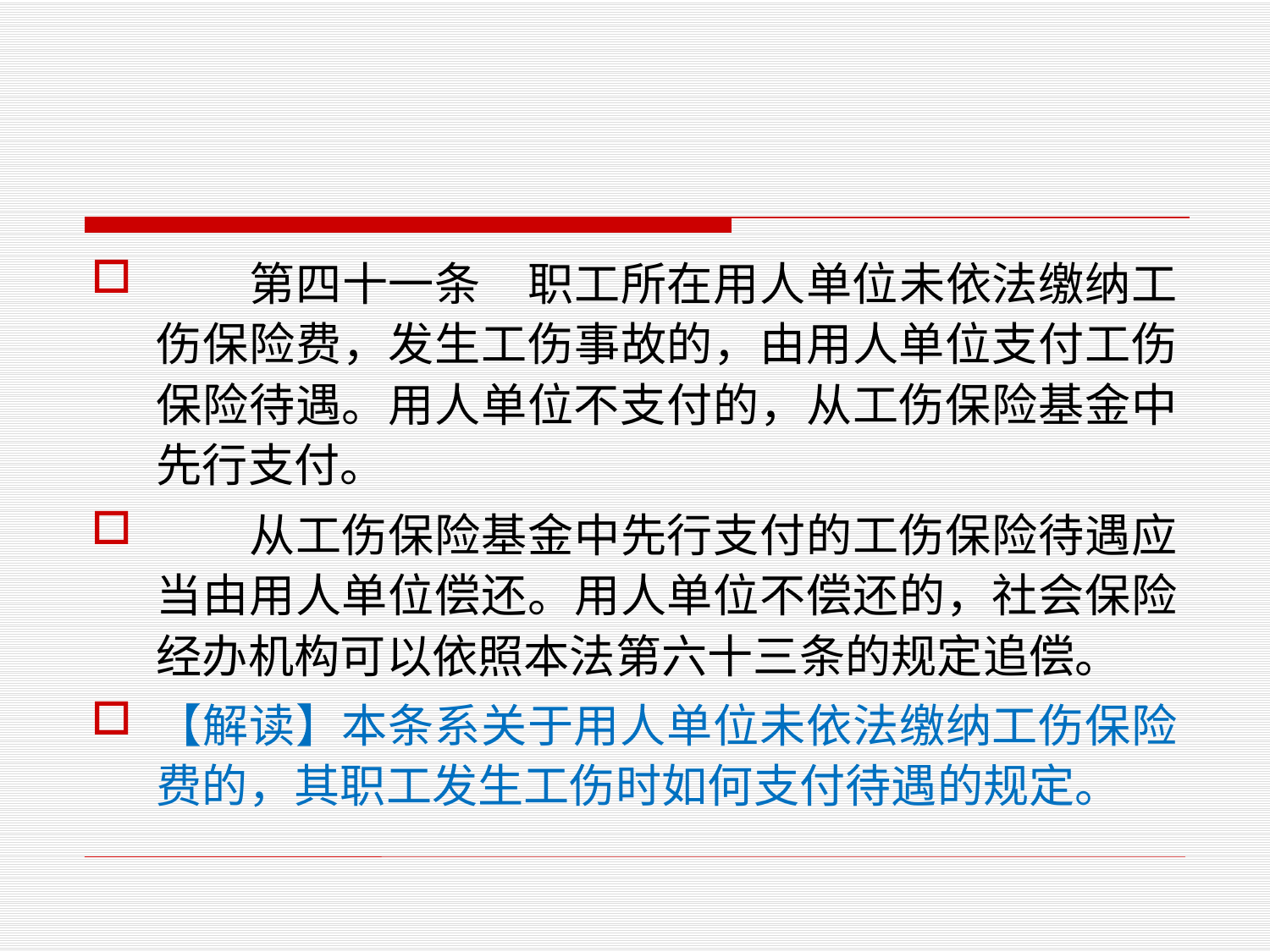

第四十一条　职工所在用人单位未依法缴纳工伤保险费，发生工伤事故的，由用人单位支付工伤保险待遇。用人单位不支付的，从工伤保险基金中先行支付。
　　从工伤保险基金中先行支付的工伤保险待遇应当由用人单位偿还。用人单位不偿还的，社会保险经办机构可以依照本法第六十三条的规定追偿。
【解读】本条系关于用人单位未依法缴纳工伤保险费的，其职工发生工伤时如何支付待遇的规定。